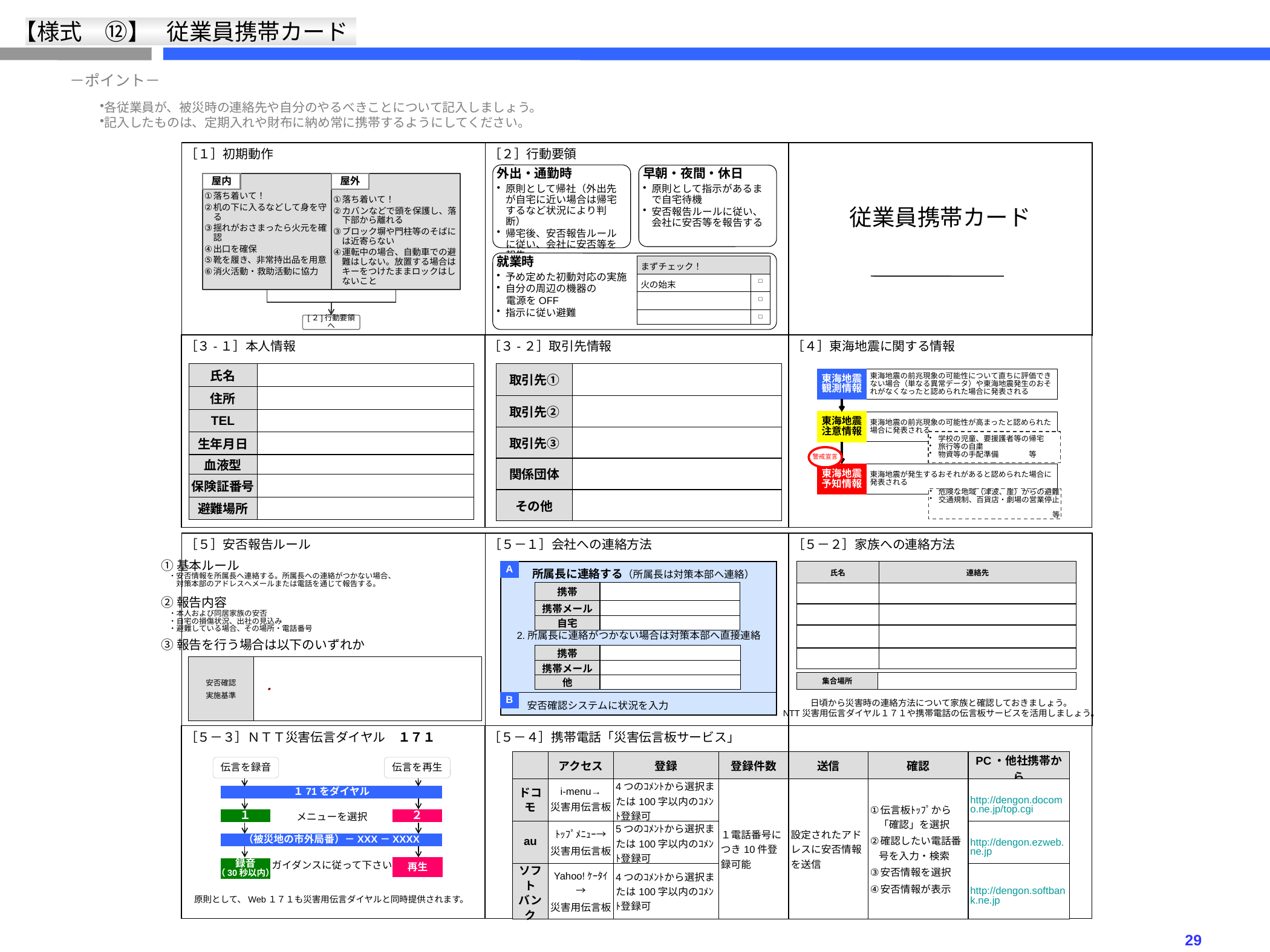

【様式　⑫】
従業員携帯カード

－ポイント－
各従業員が、被災時の連絡先や自分のやるべきことについて記入しましょう。
記入したものは、定期入れや財布に納め常に携帯するようにしてください。
［１］初期動作

［２］行動要領

従業員携帯カード

外出・通勤時
原則として帰社（外出先が自宅に近い場合は帰宅するなど状況により判断）
帰宅後、安否報告ルールに従い、会社に安否等を報告
早朝・夜間・休日
原則として指示があるまで自宅待機
安否報告ルールに従い、会社に安否等を報告する

落ち着いて！
机の下に入るなどして身を守る
揺れがおさまったら火元を確認
出口を確保
靴を履き、非常持出品を用意
消火活動・救助活動に協力
屋内
屋外

落ち着いて！
カバンなどで頭を保護し、落下部から離れる
ブロック塀や門柱等のそばには近寄らない
運転中の場合、自動車での避難はしない。放置する場合はキーをつけたままロックはしないこと
就業時
予め定めた初動対応の実施
自分の周辺の機器の
   電源をOFF
指示に従い避難
| まずチェック！ |  |
| --- | --- |
| 火の始末 | □ |
|  | □ |
|  | □ |

[２]行動要領へ
［３-１］本人情報

［３-２］取引先情報

［４］東海地震に関する情報

| 取引先① |  |
| --- | --- |
| 取引先② |  |
| 取引先③ |  |
| 関係団体 |  |
| その他 |  |
| 氏名 |  |
| --- | --- |
| 住所 |  |
| TEL |  |
| 生年月日 |  |
| 血液型 |  |
| 保険証番号 |  |
| 避難場所 |  |
東海地震
観測情報
東海地震の前兆現象の可能性について直ちに評価できない場合（単なる異常データ）や東海地震発生のおそれがなくなったと認められた場合に発表される
東海地震
注意情報
東海地震の前兆現象の可能性が高まったと認められた場合に発表される
学校の児童、要援護者等の帰宅
旅行等の自粛
物資等の手配準備　　　　等
警戒宣言
東海地震
予知情報
東海地震が発生するおそれがあると認められた場合に発表される
危険な地域（津波、崖）からの避難
交通規制、百貨店・劇場の営業停止
等
［５］安否報告ルール

［５－１］会社への連絡方法

［５－２］家族への連絡方法

①基本ルール
　・安否情報を所属長へ連絡する。所属長への連絡がつかない場合、
　　対策本部のアドレスへメールまたは電話を通じて報告する。

②報告内容
　・本人および同居家族の安否
　・自宅の損傷状況、出社の見込み
　・避難している場合、その場所・電話番号

③報告を行う場合は以下のいずれか
| 氏名 | 連絡先 |
| --- | --- |
|  |  |
|  |  |
|  |  |
|  |  |
　　所属長に連絡する（所属長は対策本部へ連絡）
A
| 携帯 |  |
| --- | --- |
| 携帯メール |  |
| 自宅 |  |
2.所属長に連絡がつかない場合は対策本部へ直接連絡
| 携帯 |  |
| --- | --- |
| 携帯メール |  |
| 他 |  |
| 安否確認 実施基準 | ・ |
| --- | --- |
| 集合場所 |  |
| --- | --- |

安否確認システムに状況を入力
B
日頃から災害時の連絡方法について家族と確認しておきましょう。
NTT災害用伝言ダイヤル１７１や携帯電話の伝言板サービスを活用しましょう。
［５－３］ＮＴＴ災害伝言ダイヤル　１７１

［５－４］携帯電話「災害伝言板サービス」

|  | アクセス | 登録 | 登録件数 | 送信 | 確認 | PC・他社携帯から |
| --- | --- | --- | --- | --- | --- | --- |
| ドコモ | i-menu→ 災害用伝言板 | 4つのｺﾒﾝﾄから選択または100字以内のｺﾒﾝﾄ登録可 | １電話番号につき10件登録可能 | 設定されたアドレスに安否情報を送信 | 伝言板ﾄｯﾌﾟから「確認」を選択 確認したい電話番号を入力・検索 安否情報を選択 安否情報が表示 | http://dengon.docomo.ne.jp/top.cgi |
| au | ﾄｯﾌﾟﾒﾆｭｰ→ 災害用伝言板 | 5つのｺﾒﾝﾄから選択または100字以内のｺﾒﾝﾄ登録可 |  |  |  | http://dengon.ezweb.ne.jp |
| ソフト バンク | Yahoo!ｹｰﾀｲ→ 災害用伝言板 | 4つのｺﾒﾝﾄから選択または100字以内のｺﾒﾝﾄ登録可 |  |  |  | http://dengon.softbank.ne.jp |
伝言を録音
伝言を再生

１71をダイヤル

１
２
メニューを選択

（被災地の市外局番）－XXX－XXXX

再生
録音
（30秒以内）
ガイダンスに従って下さい
原則として、Web１７１も災害用伝言ダイヤルと同時提供されます。
29